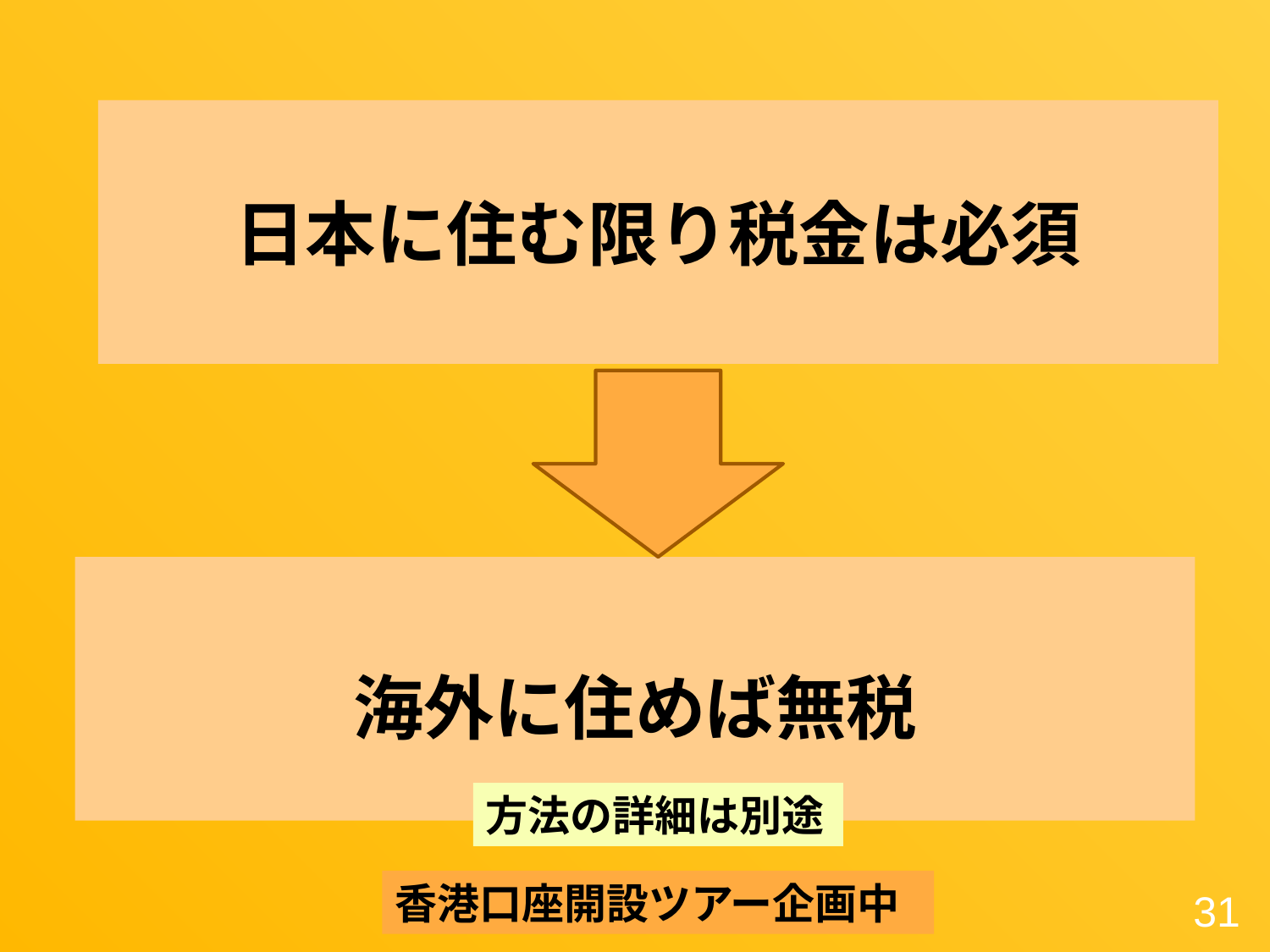

日本に住む限り税金は必須

海外に住めば無税

方法の詳細は別途
香港口座開設ツアー企画中
31